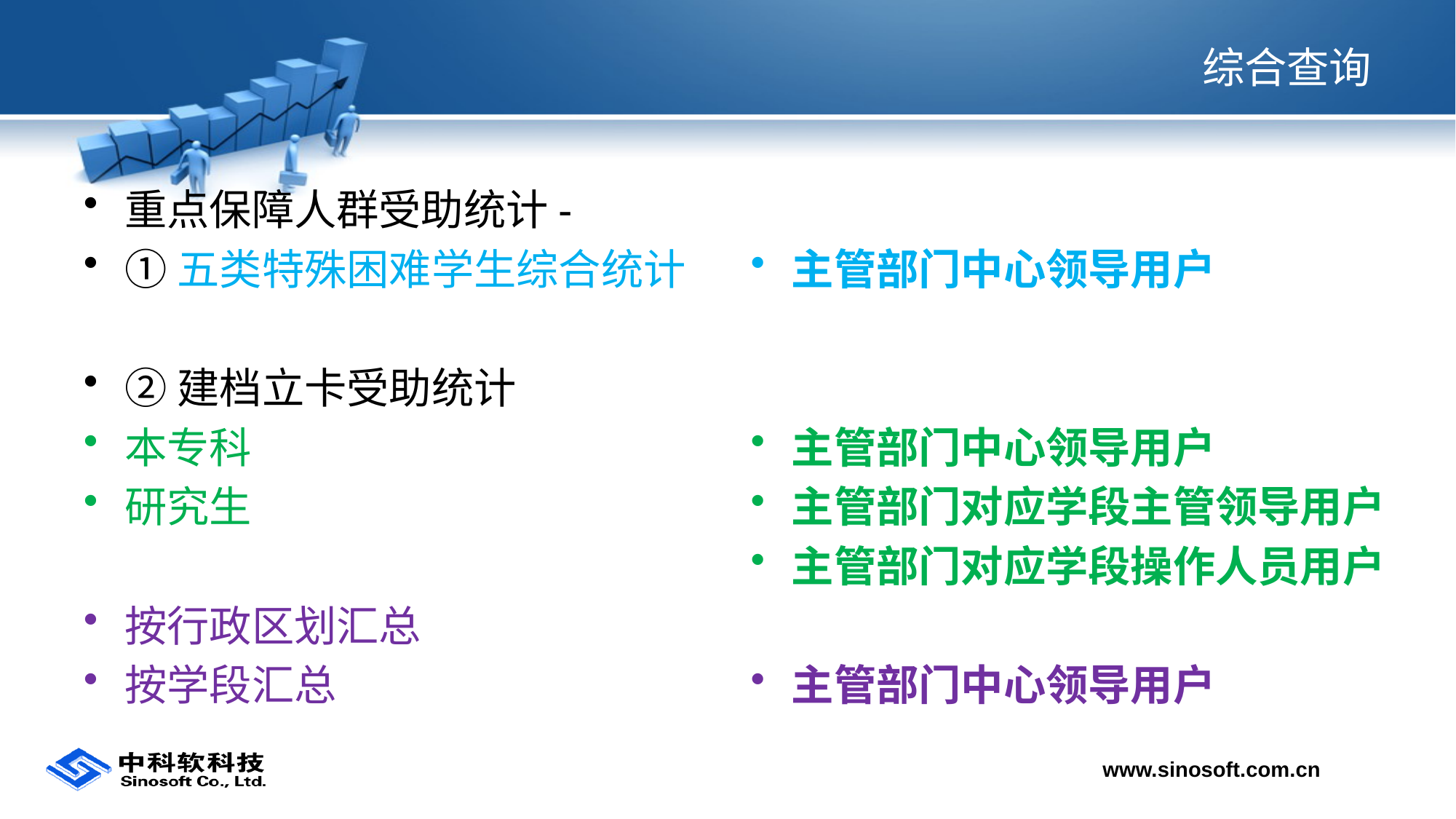

# 综合查询
重点保障人群受助统计-
①五类特殊困难学生综合统计

②建档立卡受助统计
本专科
研究生

按行政区划汇总
按学段汇总

主管部门中心领导用户

主管部门中心领导用户
主管部门对应学段主管领导用户
主管部门对应学段操作人员用户

主管部门中心领导用户